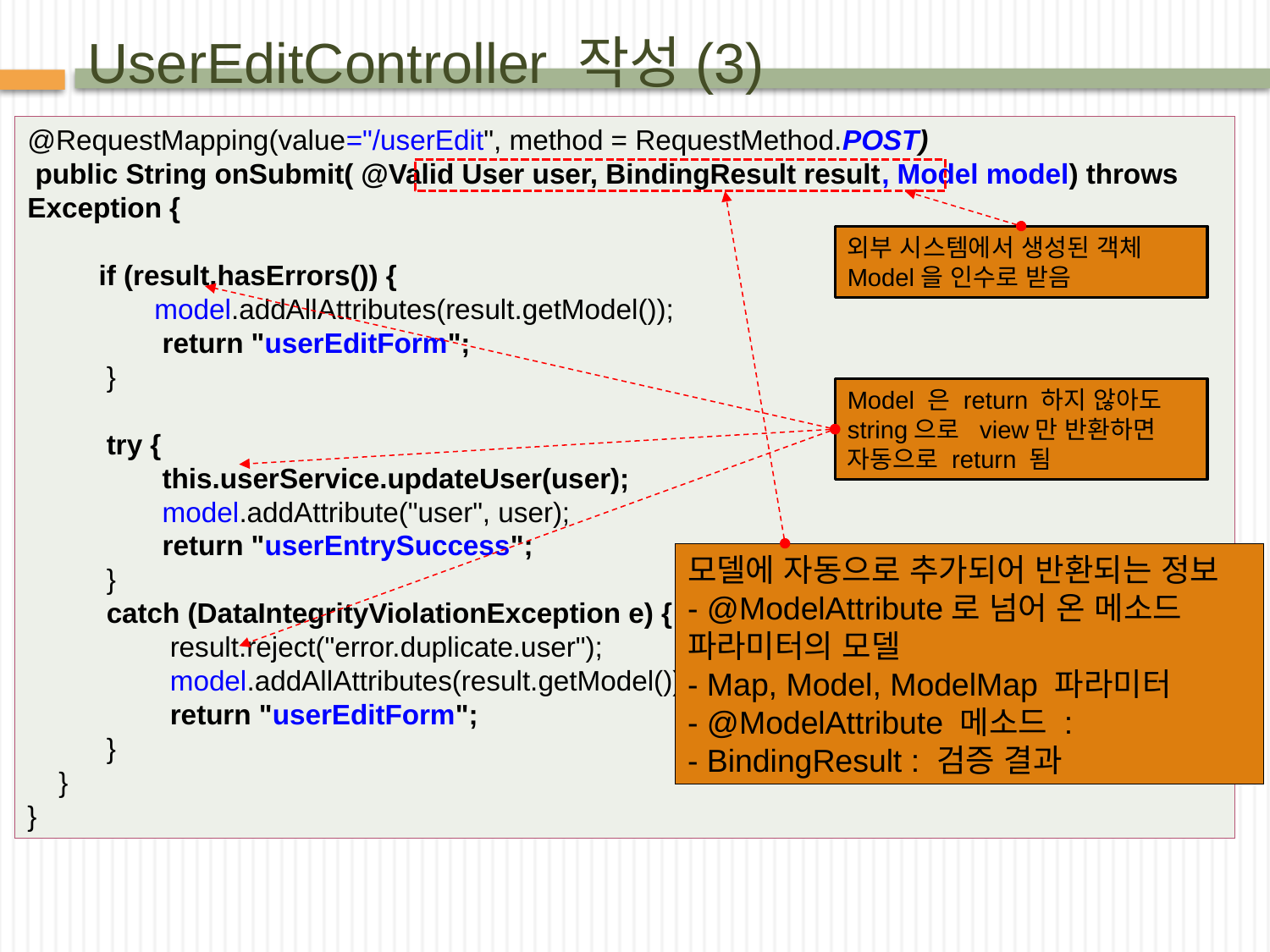

# UserEditController 작성(3)
@RequestMapping(value="/userEdit", method = RequestMethod.POST)
 public String onSubmit( @Valid User user, BindingResult result, Model model) throws Exception {

 if (result.hasErrors()) {
model.addAllAttributes(result.getModel());
 return "userEditForm";
  }

  try {
 this.userService.updateUser(user);
 model.addAttribute("user", user);
 return "userEntrySuccess";
  }
  catch (DataIntegrityViolationException e) {
  result.reject("error.duplicate.user");
  model.addAllAttributes(result.getModel())
  return "userEditForm";
  }
    }
}

외부 시스템에서 생성된 객체 Model을 인수로 받음
Model 은 return 하지 않아도  string으로  view만 반환하면   자동으로 return 됨
모델에 자동으로 추가되어 반환되는 정보
- @ModelAttribute로 넘어 온 메소드 파라미터의 모델
- Map, Model, ModelMap 파라미터 
- @ModelAttribute 메소드 :
- BindingResult : 검증 결과